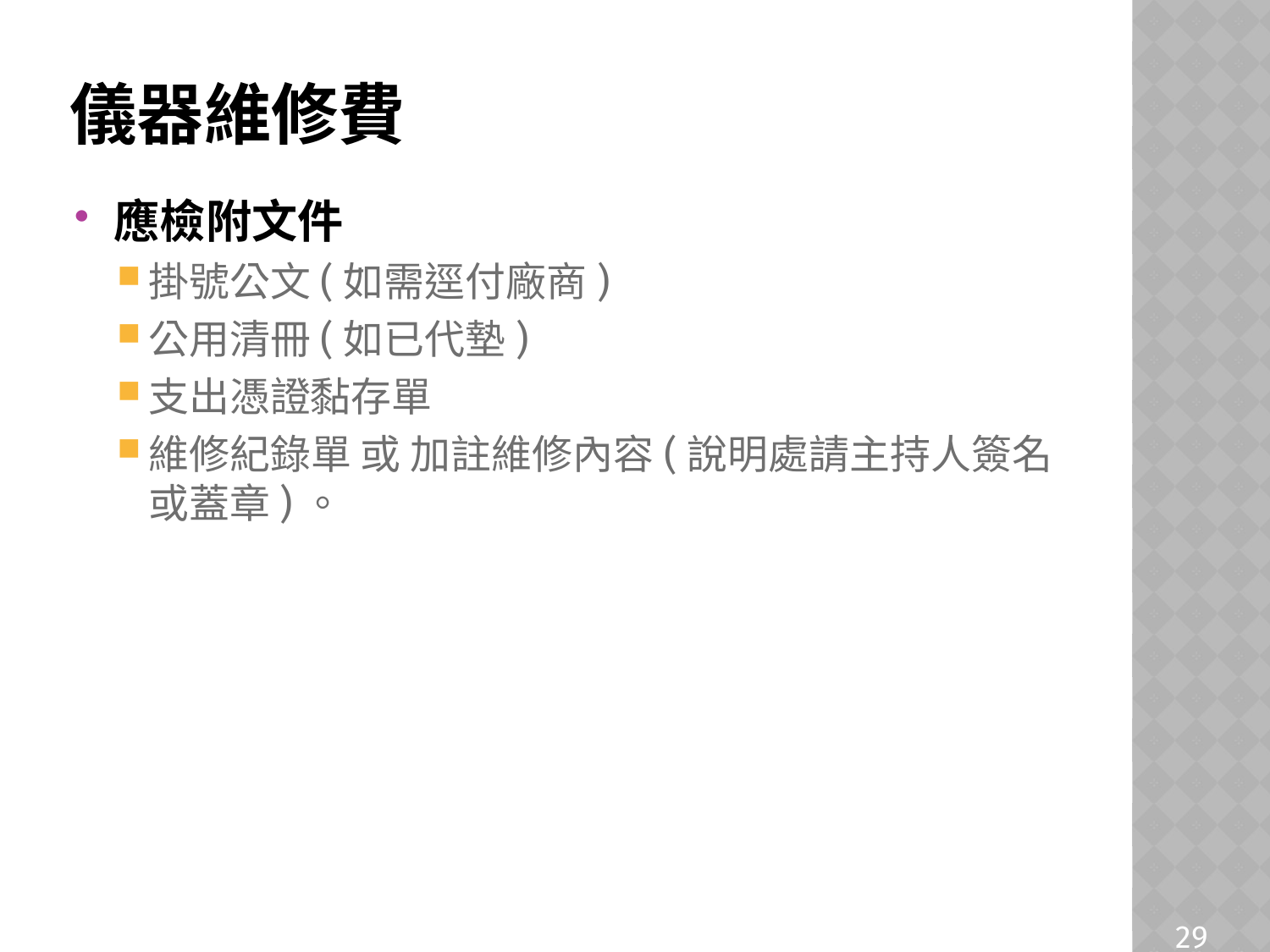

# 儀器維修費
應檢附文件
掛號公文(如需逕付廠商)
公用清冊(如已代墊)
支出憑證黏存單
維修紀錄單 或 加註維修內容(說明處請主持人簽名或蓋章)。
29